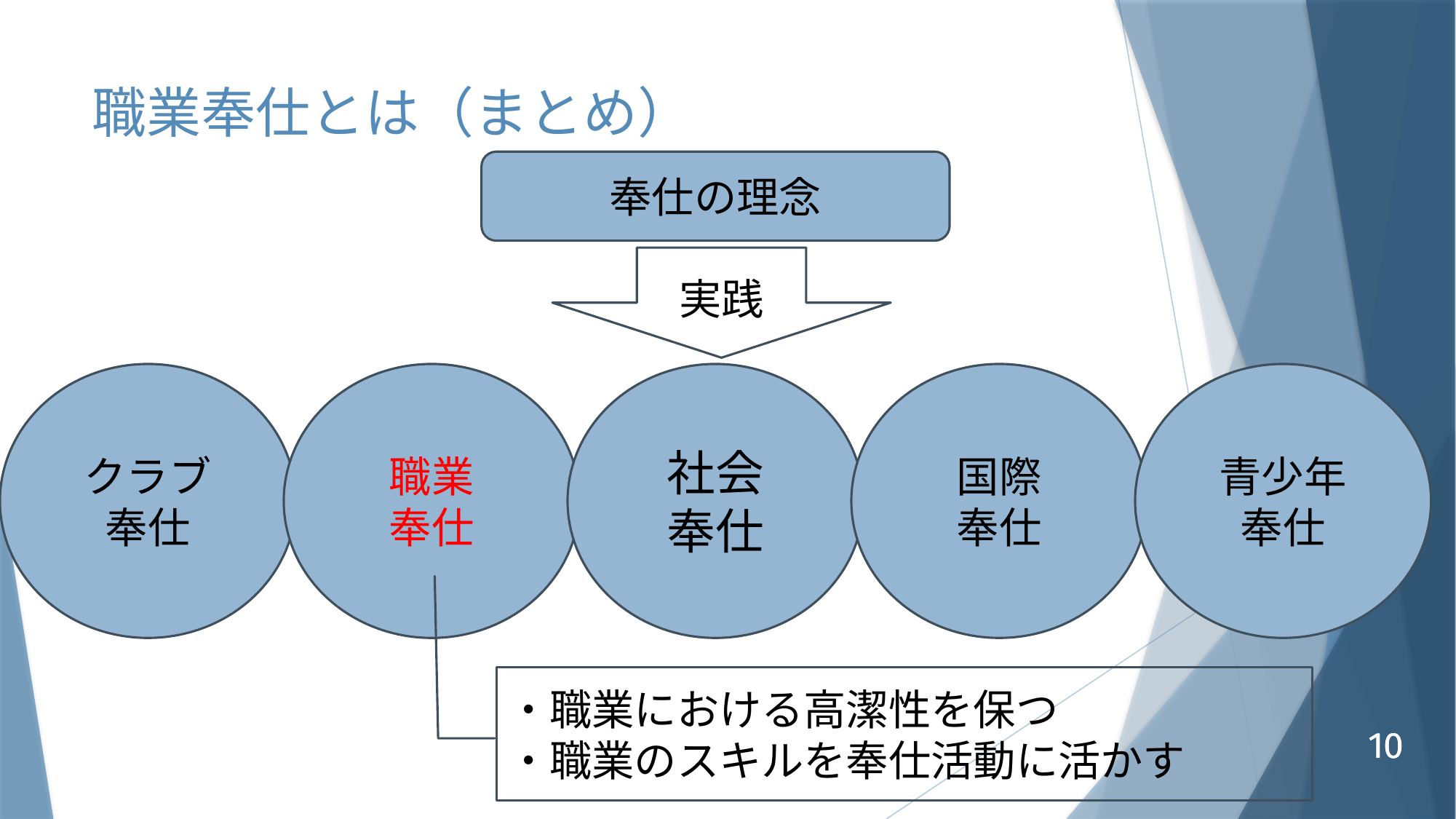

# 職業奉仕とは（まとめ）
奉仕の理念

実践
職業
奉仕
社会
奉仕
国際
奉仕
青少年
奉仕
クラブ
奉仕
・職業における高潔性を保つ
・職業のスキルを奉仕活動に活かす